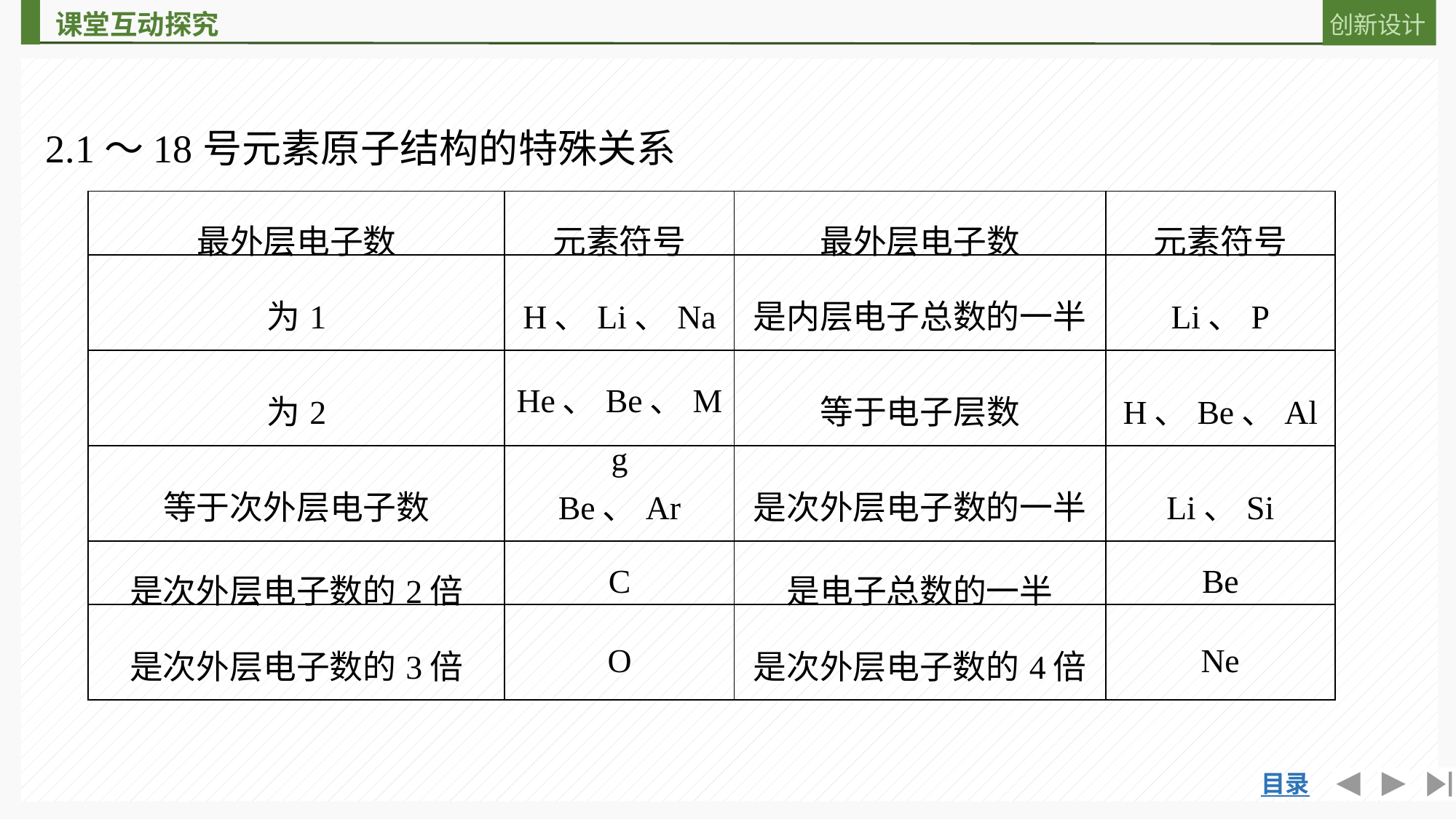

2.1～18号元素原子结构的特殊关系
| 最外层电子数 | 元素符号 | 最外层电子数 | 元素符号 |
| --- | --- | --- | --- |
| 为1 | H、Li、Na | 是内层电子总数的一半 | Li、P |
| 为2 | He、Be、Mg | 等于电子层数 | H、Be、Al |
| 等于次外层电子数 | Be、Ar | 是次外层电子数的一半 | Li、Si |
| 是次外层电子数的2倍 | C | 是电子总数的一半 | Be |
| 是次外层电子数的3倍 | O | 是次外层电子数的4倍 | Ne |